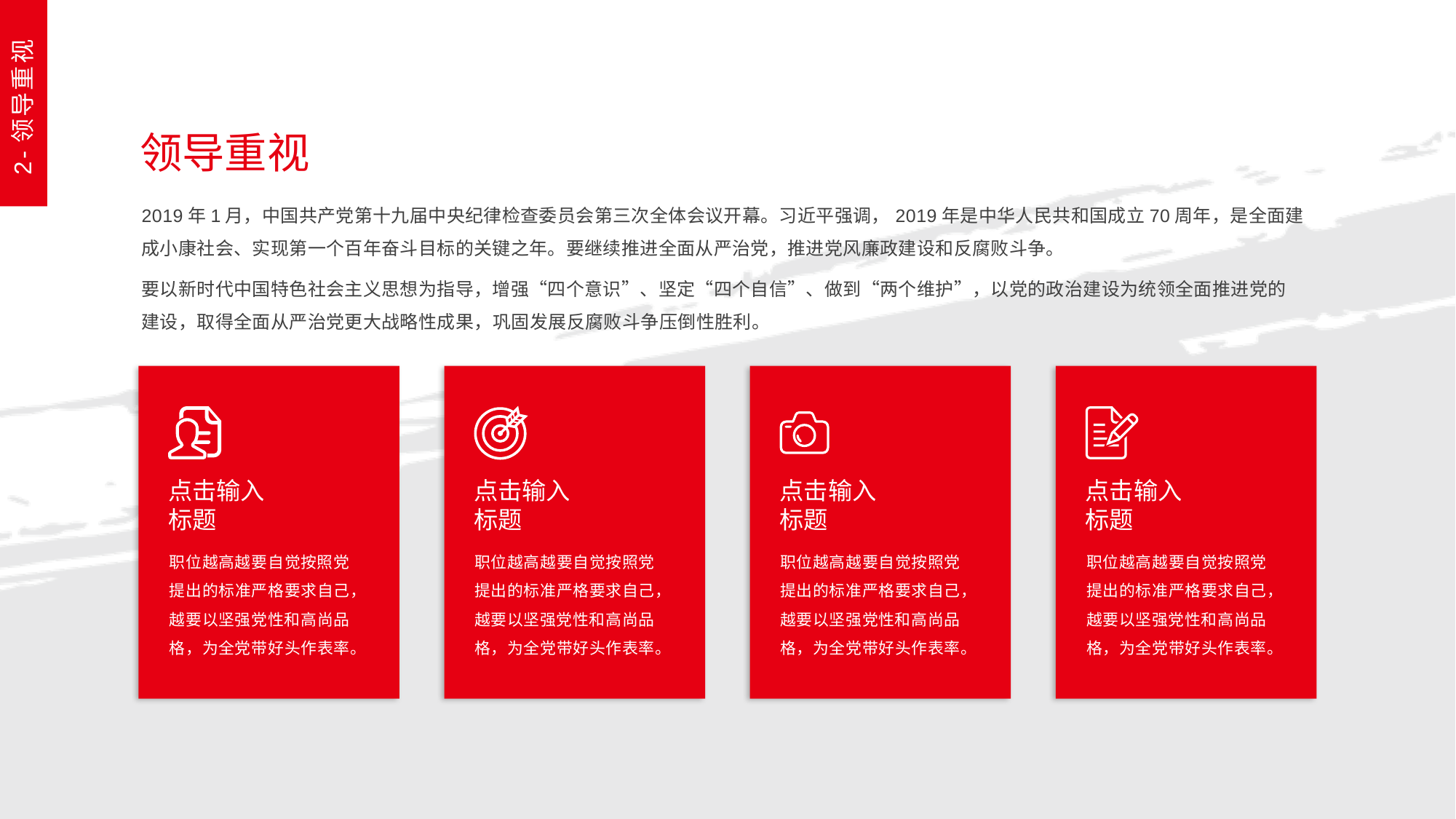

2-领导重视
领导重视
2019年1月，中国共产党第十九届中央纪律检查委员会第三次全体会议开幕。习近平强调，2019年是中华人民共和国成立70周年，是全面建成小康社会、实现第一个百年奋斗目标的关键之年。要继续推进全面从严治党，推进党风廉政建设和反腐败斗争。
要以新时代中国特色社会主义思想为指导，增强“四个意识”、坚定“四个自信”、做到“两个维护”，以党的政治建设为统领全面推进党的建设，取得全面从严治党更大战略性成果，巩固发展反腐败斗争压倒性胜利。

点击输入
标题
职位越高越要自觉按照党提出的标准严格要求自己，越要以坚强党性和高尚品格，为全党带好头作表率。

点击输入
标题
职位越高越要自觉按照党提出的标准严格要求自己，越要以坚强党性和高尚品格，为全党带好头作表率。

点击输入
标题
职位越高越要自觉按照党提出的标准严格要求自己，越要以坚强党性和高尚品格，为全党带好头作表率。

点击输入
标题
职位越高越要自觉按照党提出的标准严格要求自己，越要以坚强党性和高尚品格，为全党带好头作表率。